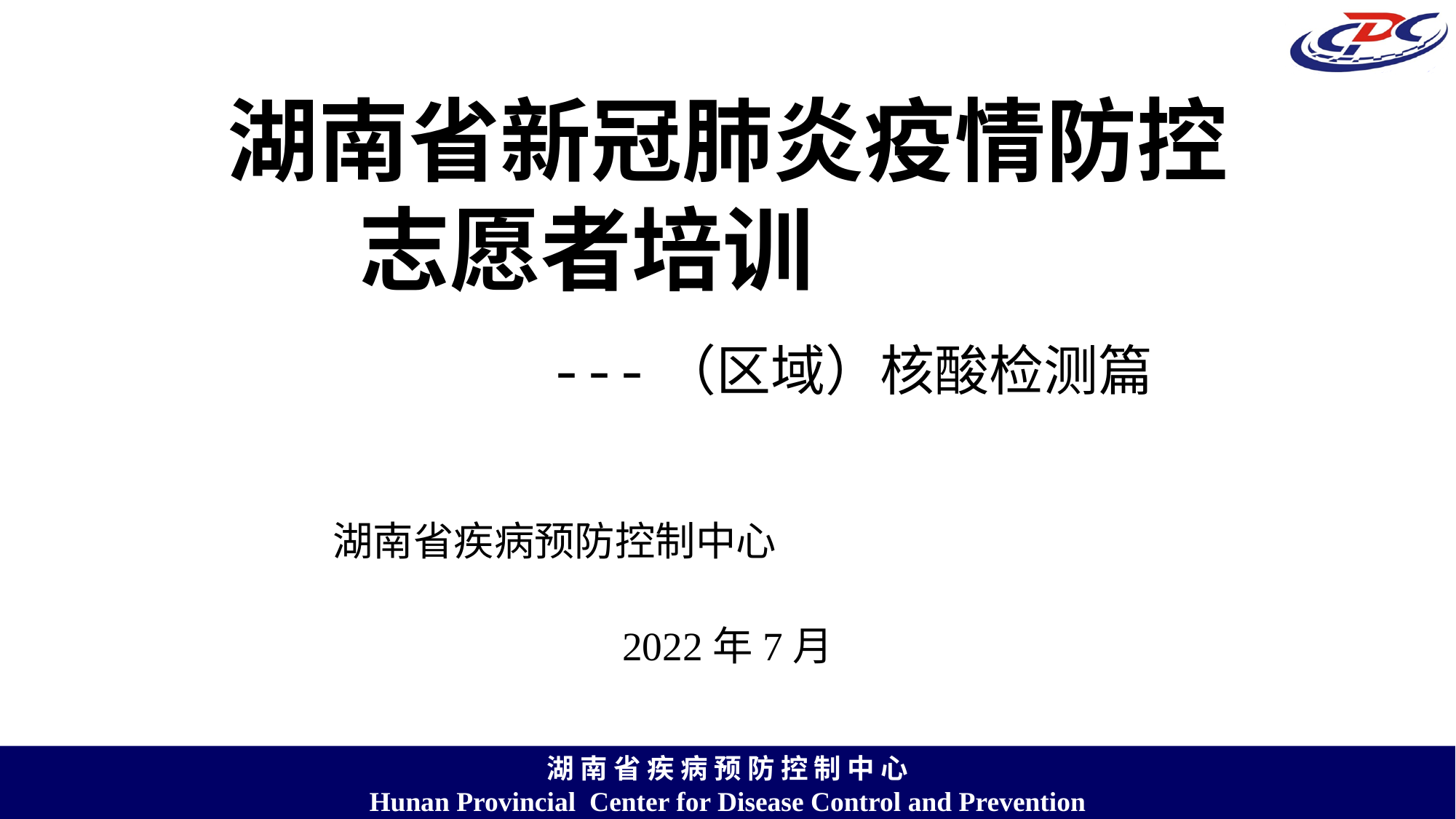

# 湖南省新冠肺炎疫情防控 志愿者培训 ---（区域）核酸检测篇
湖南省疾病预防控制中心
2022年7月